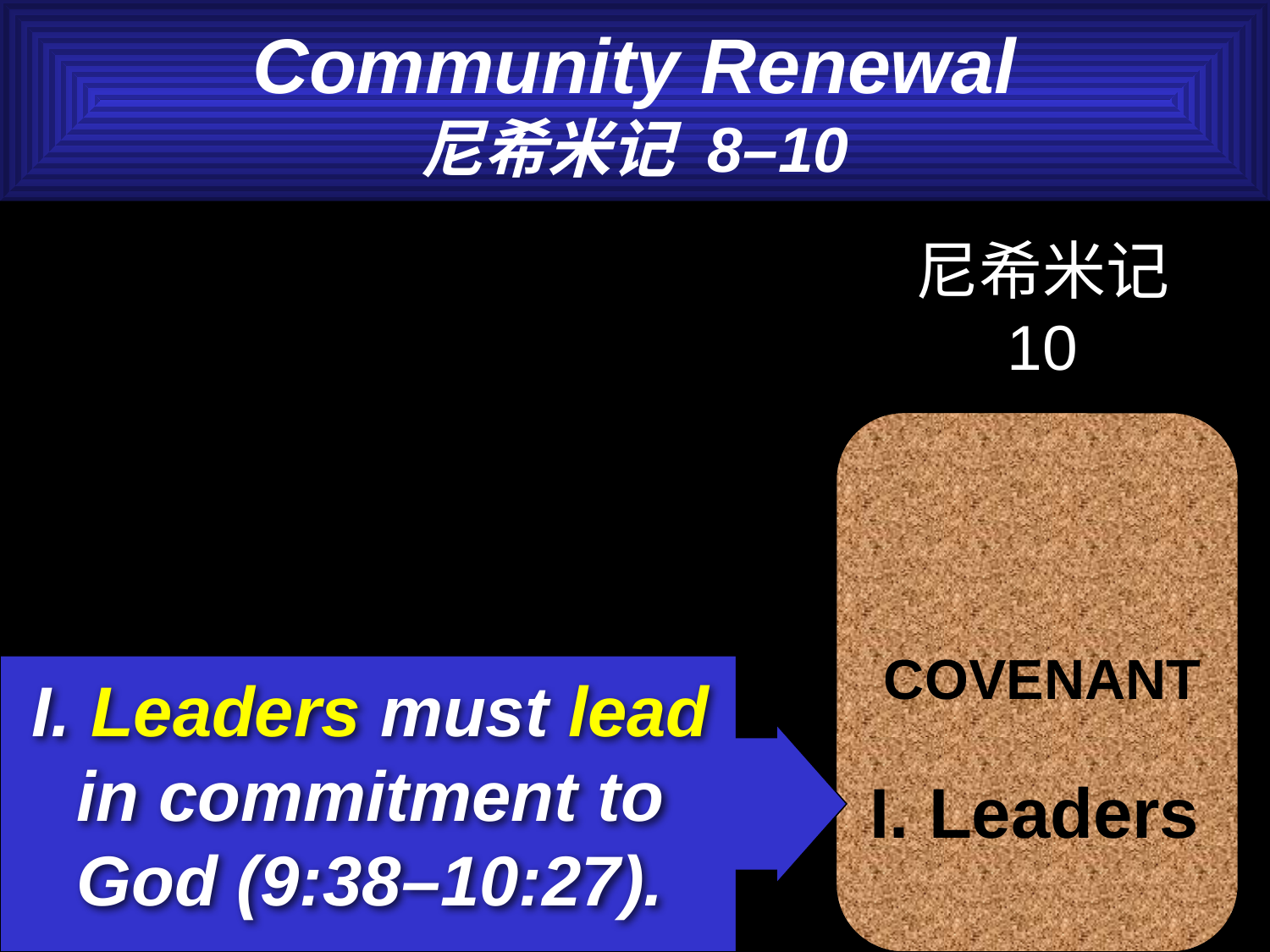

Community Renewal
尼希米记 8–10
尼希米记 10

COVENANT
I. Leaders must lead in commitment to God (9:38–10:27).

I. Leaders